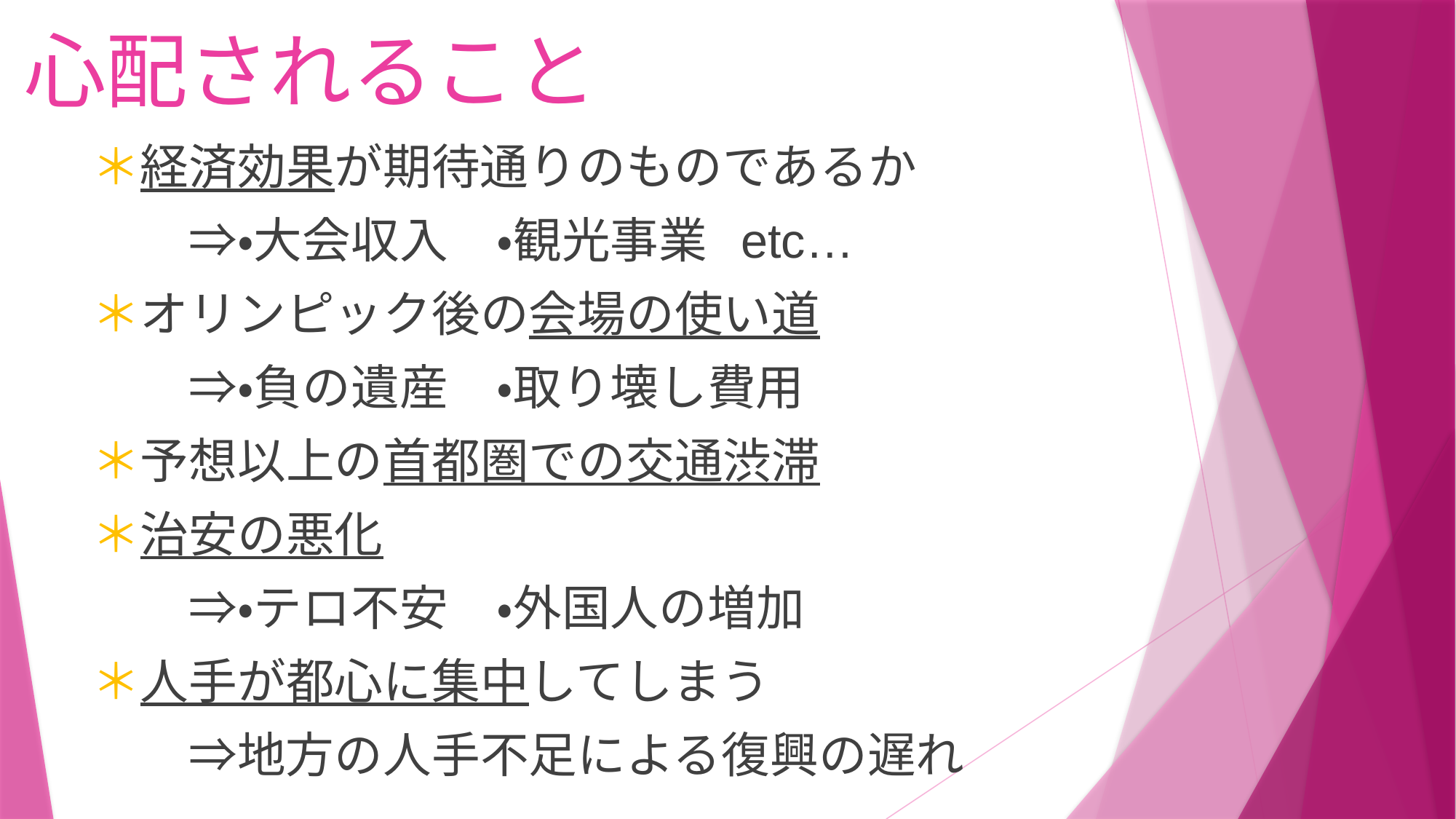

# 心配されること
＊経済効果が期待通りのものであるか
　　⇒・大会収入　・観光事業  etc…
＊オリンピック後の会場の使い道
　　⇒・負の遺産　・取り壊し費用
＊予想以上の首都圏での交通渋滞
＊治安の悪化
　　⇒・テロ不安　・外国人の増加
＊人手が都心に集中してしまう
　　⇒地方の人手不足による復興の遅れ